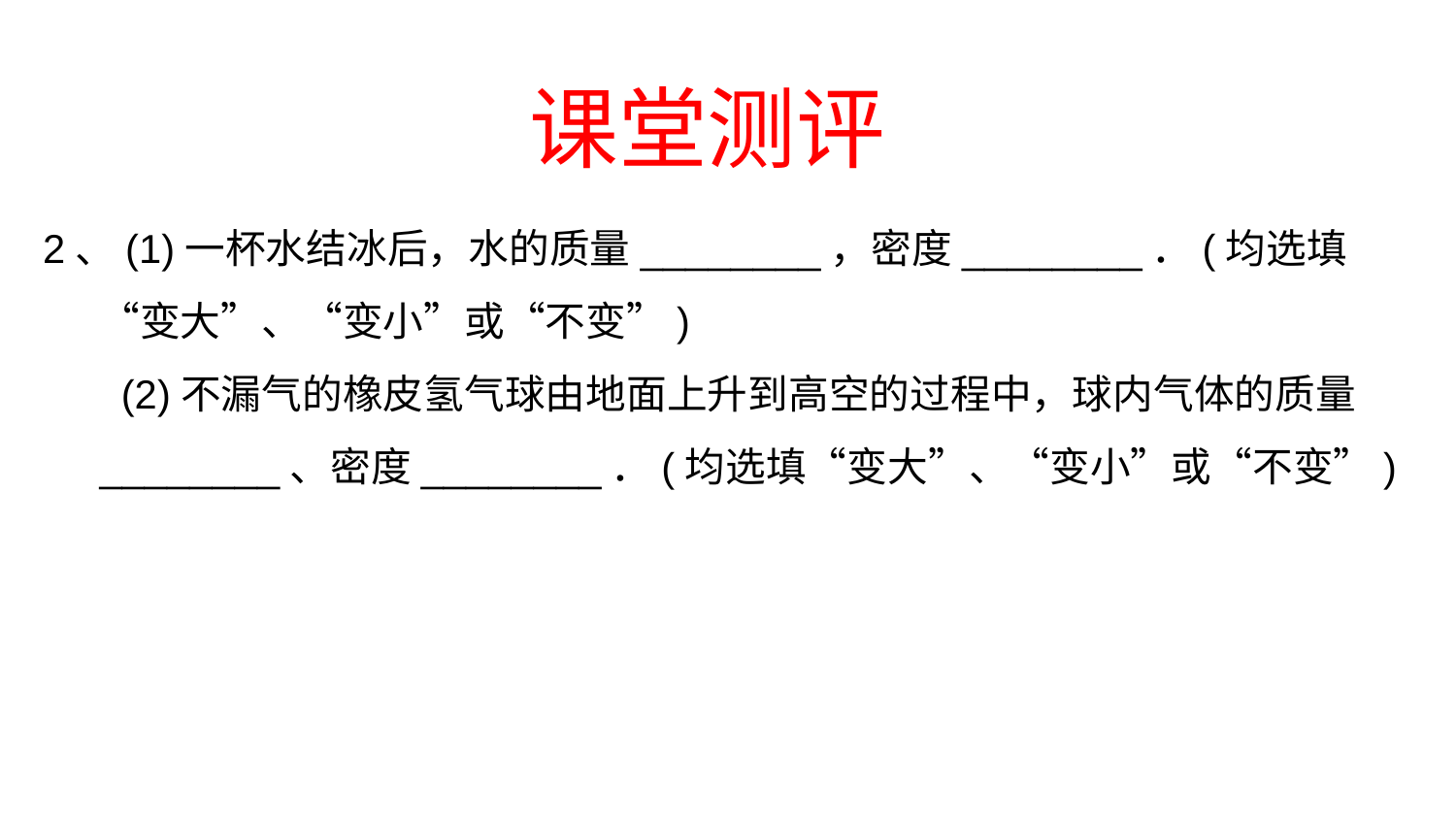

课堂测评
2、(1)一杯水结冰后，水的质量________，密度________．(均选填“变大”、“变小”或“不变”)
       (2)不漏气的橡皮氢气球由地面上升到高空的过程中，球内气体的质量________、密度________．(均选填“变大”、“变小”或“不变”)